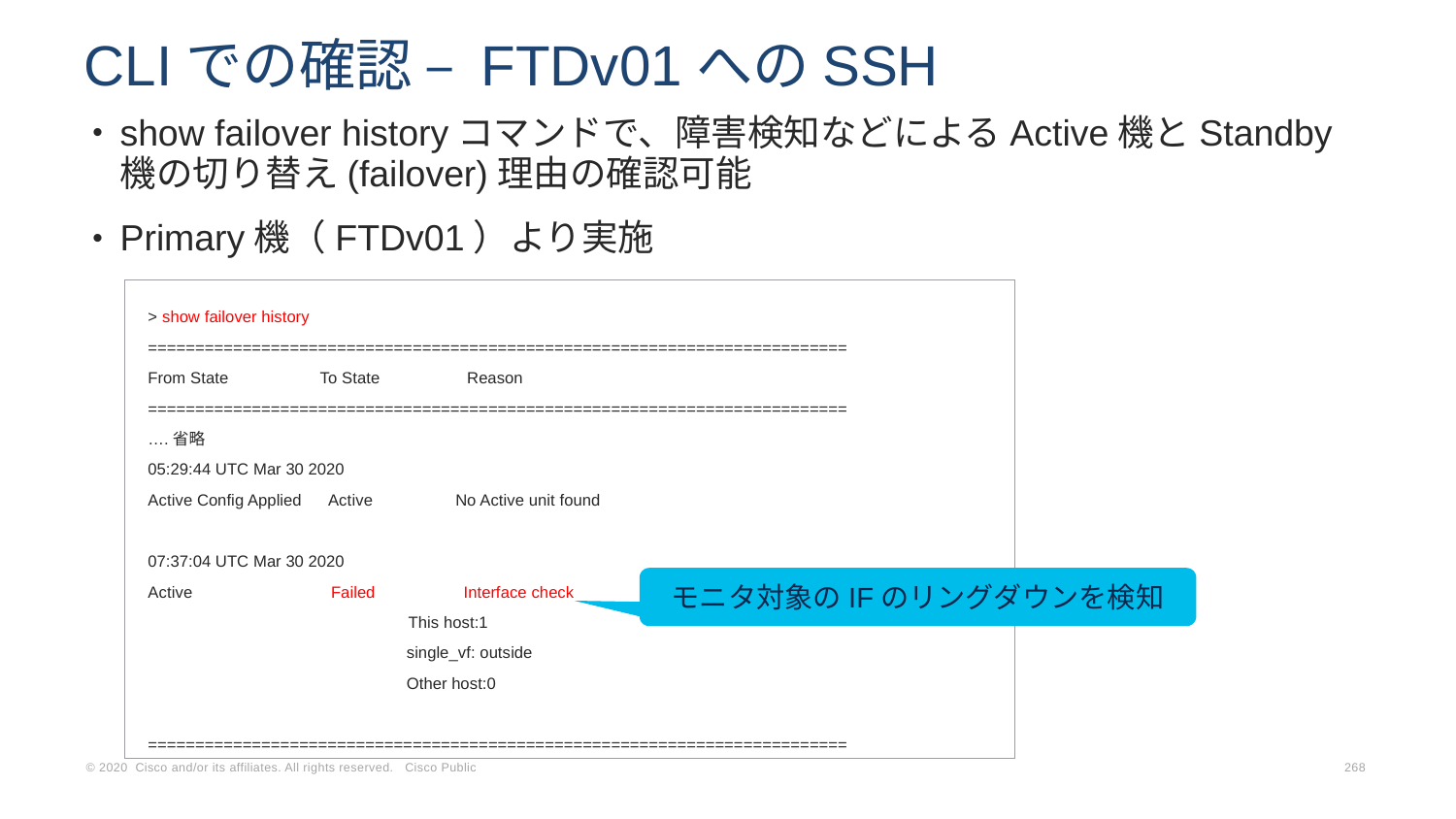

# CLIでの確認 – FTDv01へのSSH
show failover historyコマンドで、障害検知などによるActive機とStandby機の切り替え(failover)理由の確認可能
Primary機（FTDv01）より実施

> show failover history
==========================================================================
From State                    To State                   Reason
==========================================================================
….省略
05:29:44 UTC Mar 30 2020
Active Config Applied      Active                  No Active unit found

07:37:04 UTC Mar 30 2020
Active                              Failed              　Interface check
                                                    　　  　  This host:1
                                                     　　       single_vf: outside
                                                     　　       Other host:0

==========================================================================
モニタ対象のIFのリングダウンを検知